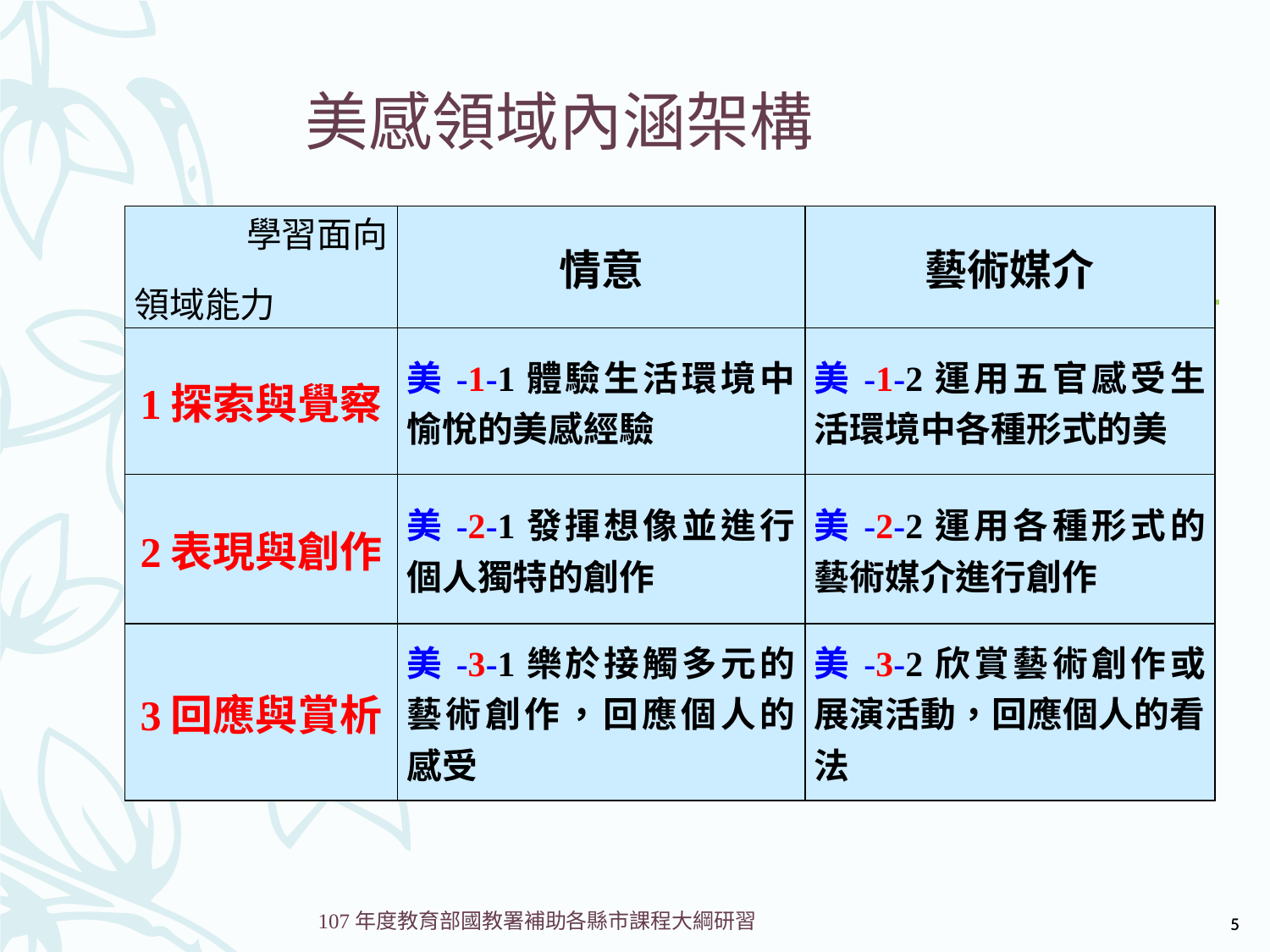

# 美感領域內涵架構
| 學習面向 領域能力 | 情意 | 藝術媒介 |
| --- | --- | --- |
| 1探索與覺察 | 美-1-1體驗生活環境中愉悅的美感經驗 | 美-1-2運用五官感受生活環境中各種形式的美 |
| 2表現與創作 | 美-2-1發揮想像並進行個人獨特的創作 | 美-2-2運用各種形式的藝術媒介進行創作 |
| 3回應與賞析 | 美-3-1樂於接觸多元的藝術創作，回應個人的感受 | 美-3-2欣賞藝術創作或展演活動，回應個人的看法 |
5
5
107年度教育部國教署補助各縣市課程大綱研習